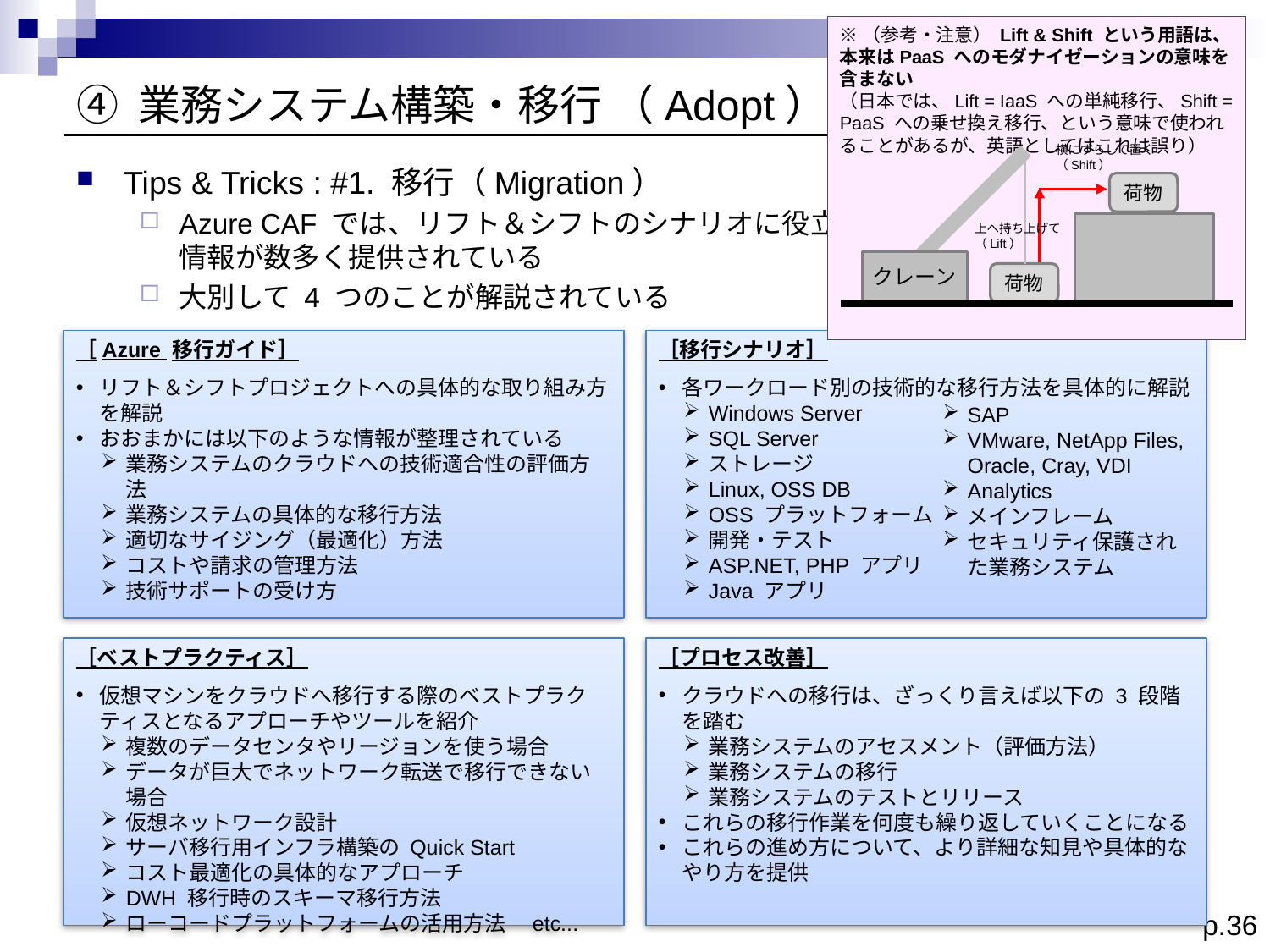

※（参考・注意） Lift & Shift という用語は、本来はPaaS へのモダナイゼーションの意味を含まない
（日本では、Lift = IaaS への単純移行、Shift = PaaS への乗せ換え移行、という意味で使われることがあるが、英語としてはこれは誤り）

# ④ 業務システム構築・移行 （Adopt）
横にずらして置く
（Shift）
荷物

上へ持ち上げて
（Lift）
クレーン
荷物
Tips & Tricks : #1. 移行（Migration）
Azure CAF では、リフト＆シフトのシナリオに役立つ
情報が数多く提供されている
大別して 4 つのことが解説されている
［Azure 移行ガイド］

リフト＆シフトプロジェクトへの具体的な取り組み方を解説
おおまかには以下のような情報が整理されている
業務システムのクラウドへの技術適合性の評価方法
業務システムの具体的な移行方法
適切なサイジング（最適化）方法
コストや請求の管理方法
技術サポートの受け方
［移行シナリオ］

各ワークロード別の技術的な移行方法を具体的に解説
Windows Server
SQL Server
ストレージ
Linux, OSS DB
OSS プラットフォーム
開発・テスト
ASP.NET, PHP アプリ
Java アプリ
SAP
VMware, NetApp Files,
Oracle, Cray, VDI
Analytics
メインフレーム
セキュリティ保護された業務システム
［ベストプラクティス］

仮想マシンをクラウドへ移行する際のベストプラクティスとなるアプローチやツールを紹介
複数のデータセンタやリージョンを使う場合
データが巨大でネットワーク転送で移行できない場合
仮想ネットワーク設計
サーバ移行用インフラ構築の Quick Start
コスト最適化の具体的なアプローチ
DWH 移行時のスキーマ移行方法
ローコードプラットフォームの活用方法　etc...
［プロセス改善］

クラウドへの移行は、ざっくり言えば以下の 3 段階を踏む
業務システムのアセスメント（評価方法）
業務システムの移行
業務システムのテストとリリース
これらの移行作業を何度も繰り返していくことになる
これらの進め方について、より詳細な知見や具体的なやり方を提供